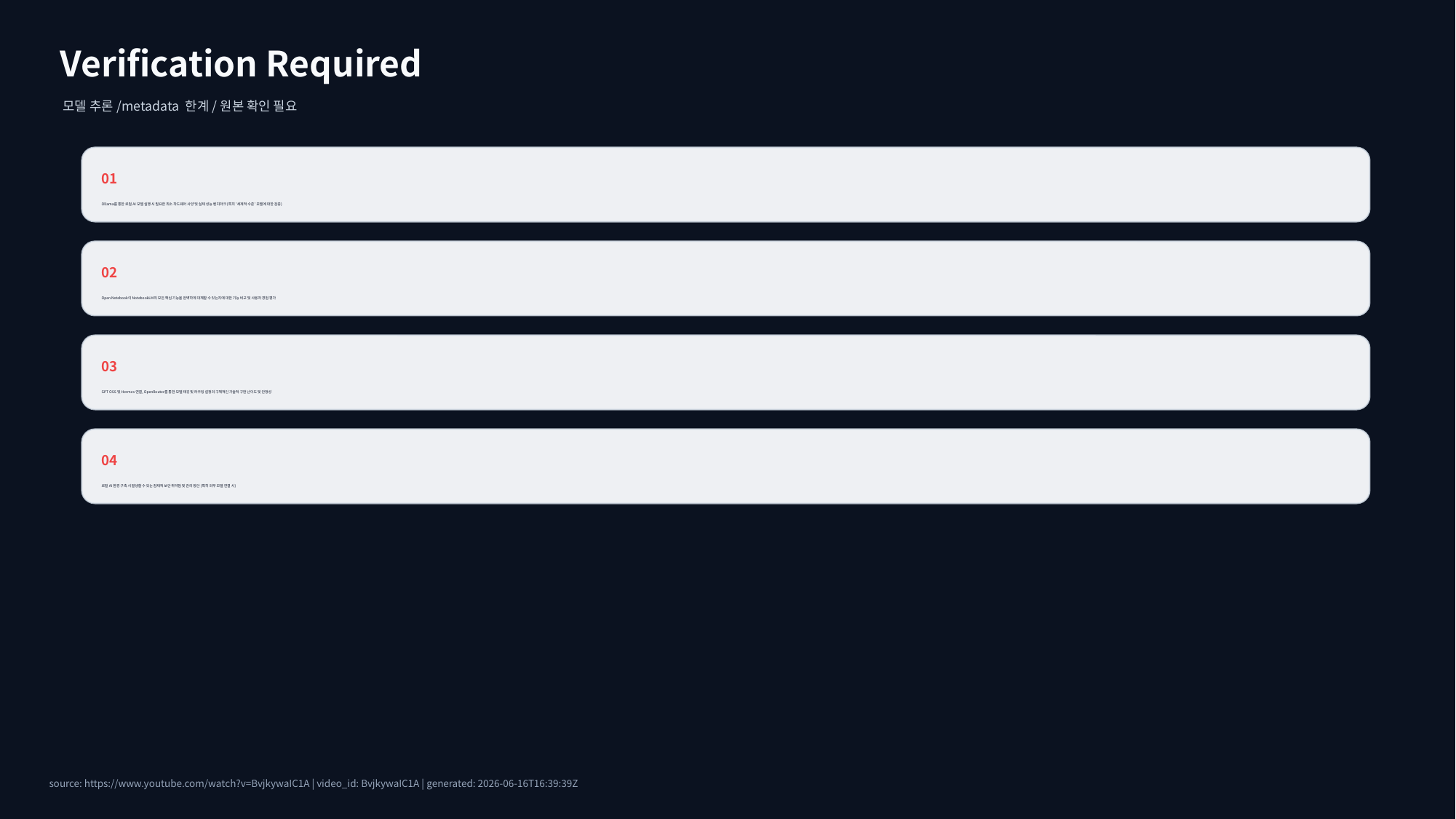

Verification Required
모델 추론/metadata 한계/원본 확인 필요

01
Ollama를 통한 로컬 AI 모델 실행 시 필요한 최소 하드웨어 사양 및 실제 성능 벤치마크 (특히 '세계적 수준' 모델에 대한 검증)

02
Open Notebook이 NotebookLM의 모든 핵심 기능을 완벽하게 대체할 수 있는지에 대한 기능 비교 및 사용자 경험 평가

03
GPT OSS 및 Hermes 연결, OpenRouter를 통한 모델 태깅 및 라우팅 설정의 구체적인 기술적 구현 난이도 및 안정성

04
로컬 AI 환경 구축 시 발생할 수 있는 잠재적 보안 취약점 및 관리 방안 (특히 외부 모델 연결 시)
source: https://www.youtube.com/watch?v=BvjkywaIC1A | video_id: BvjkywaIC1A | generated: 2026-06-16T16:39:39Z